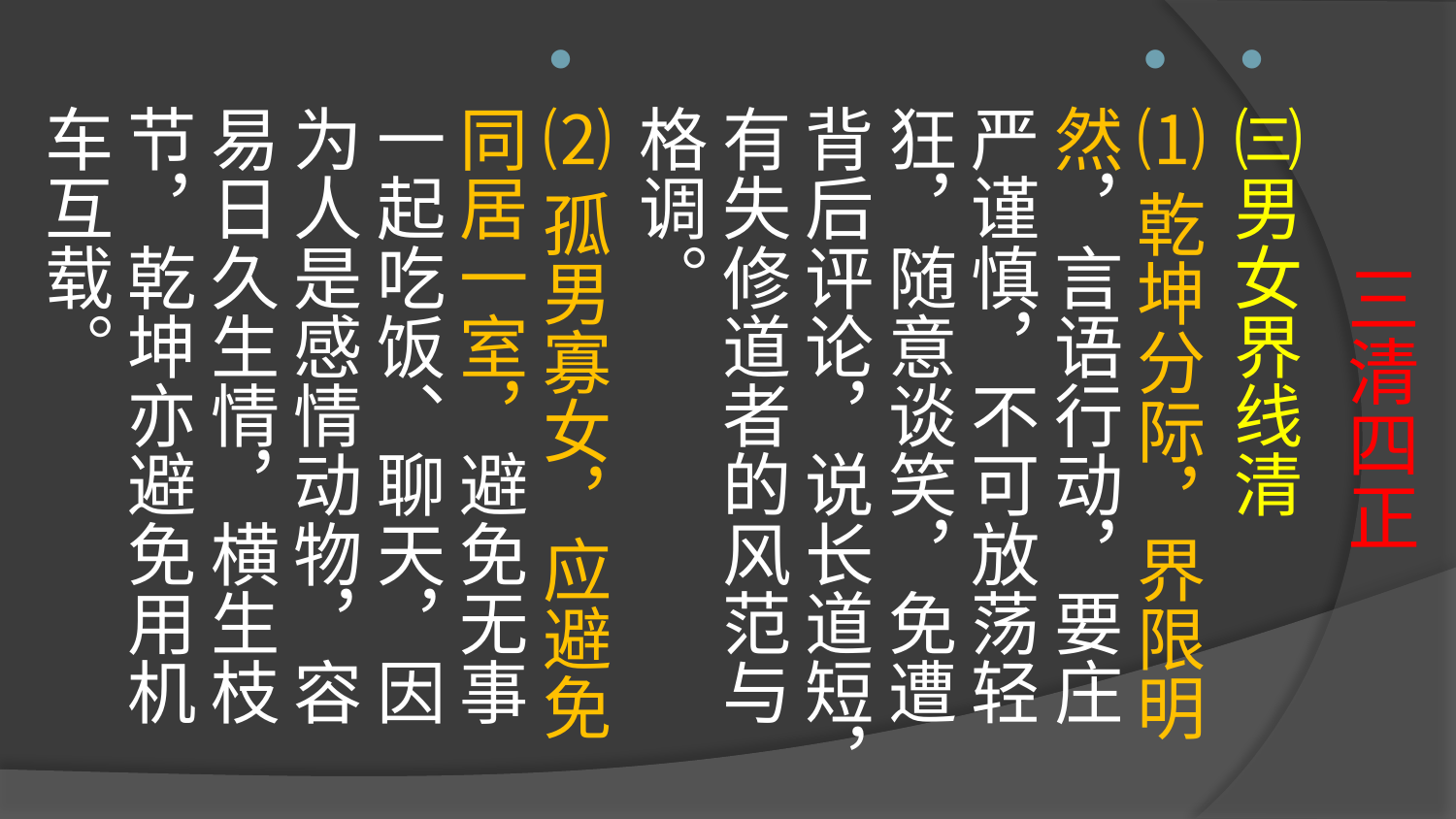

# 三清四正
㈢男女界线清
⑴乾坤分际，界限明然，言语行动，要庄严谨慎，不可放荡轻狂，随意谈笑，免遭背后评论，说长道短，有失修道者的风范与格调。
⑵孤男寡女，应避免同居一室，避免无事一起吃饭、聊天，因为人是感情动物，容易日久生情，横生枝节，乾坤亦避免用机车互载。